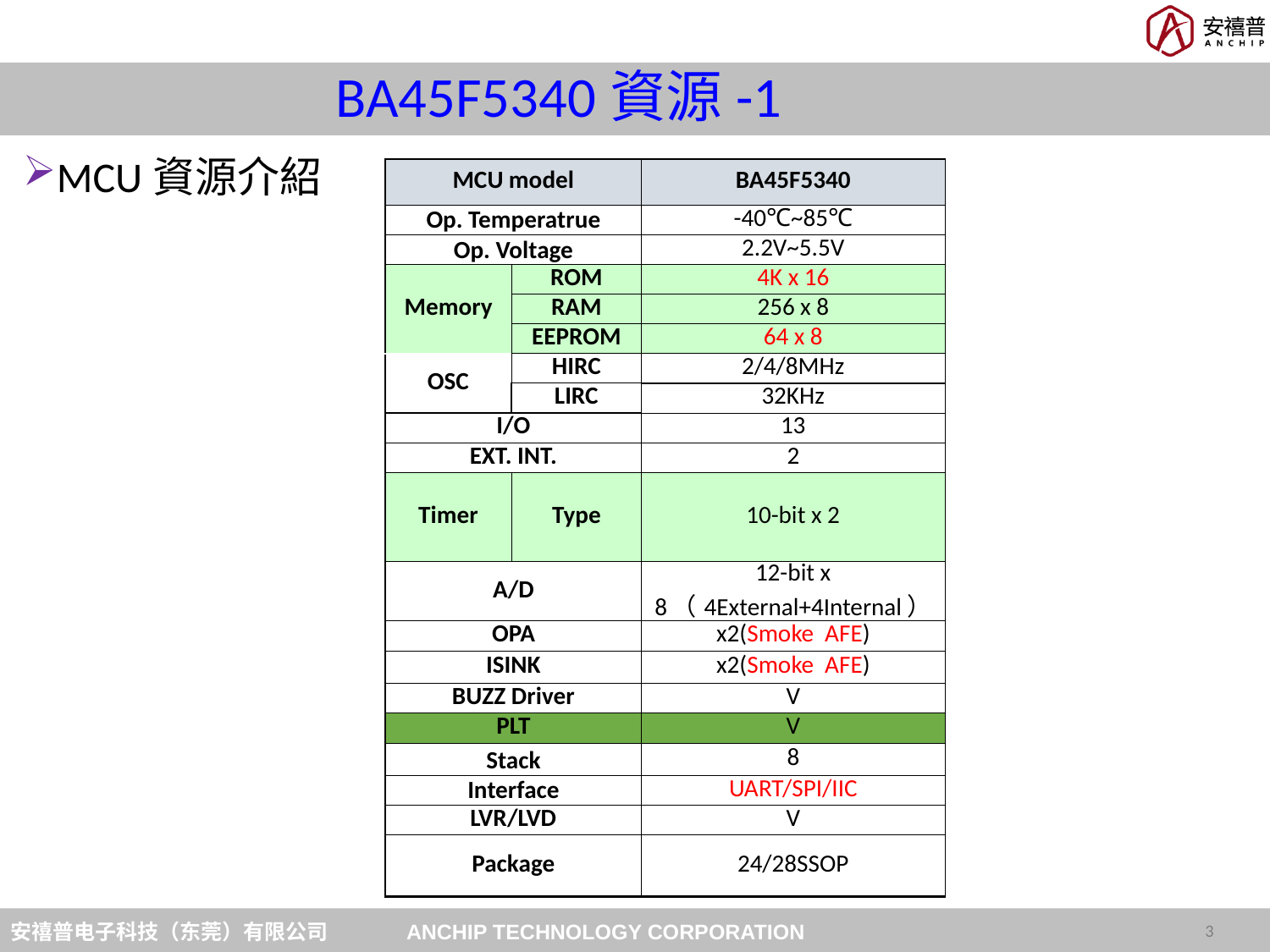

# BA45F5340資源-1
MCU資源介紹
| MCU model |  | BA45F5340 |
| --- | --- | --- |
| Op. Temperatrue |  | -40℃~85℃ |
| Op. Voltage |  | 2.2V~5.5V |
| Memory | ROM | 4K x 16 |
|  | RAM | 256 x 8 |
|  | EEPROM | 64 x 8 |
| OSC | HIRC | 2/4/8MHz |
|  | LIRC | 32KHz |
| I/O |  | 13 |
| EXT. INT. |  | 2 |
| Timer | Type | 10-bit x 2 |
| A/D |  | 12-bit x 8（4External+4Internal） |
| OPA |  | x2(Smoke AFE) |
| ISINK |  | x2(Smoke AFE) |
| BUZZ Driver |  | V |
| PLT |  | V |
| Stack |  | 8 |
| Interface |  | UART/SPI/IIC |
| LVR/LVD |  | V |
| Package |  | 24/28SSOP |
3